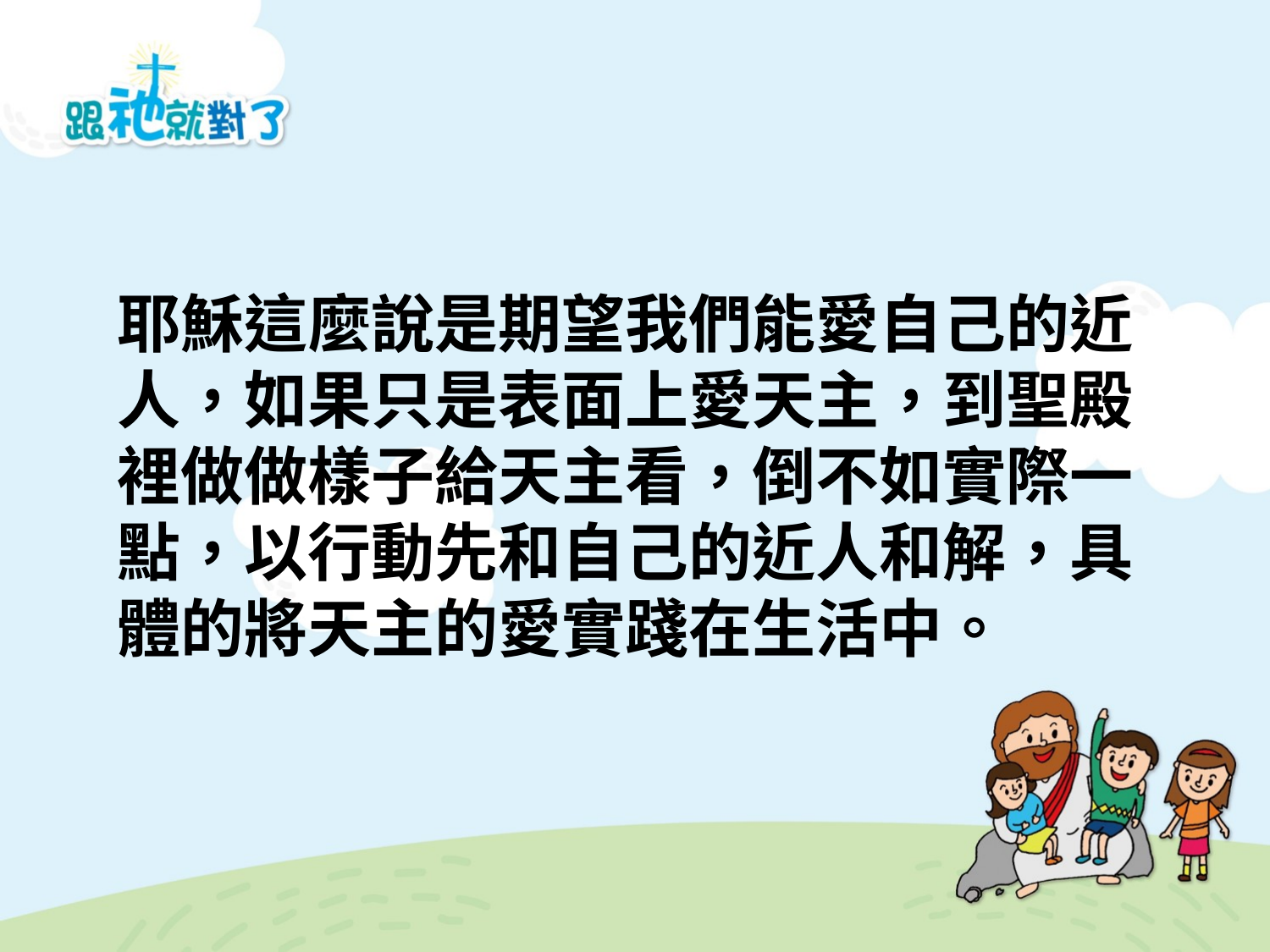

耶穌這麼說是期望我們能愛自己的近人，如果只是表面上愛天主，到聖殿裡做做樣子給天主看，倒不如實際一點，以行動先和自己的近人和解，具體的將天主的愛實踐在生活中。